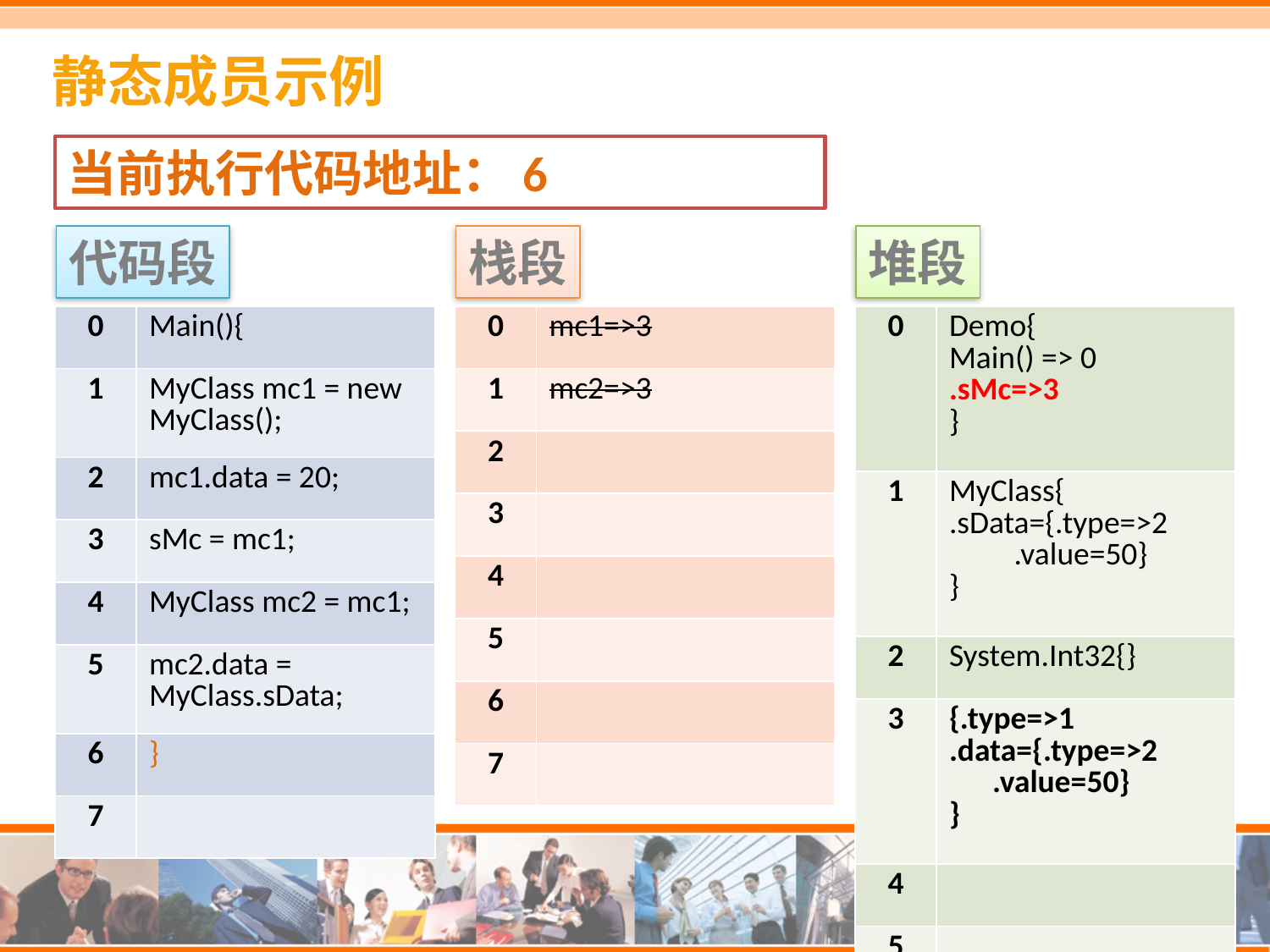

# 静态成员示例
当前执行代码地址：6
代码段
栈段
堆段
| 0 | mc1=>3 |
| --- | --- |
| 1 | mc2=>3 |
| 2 |  |
| 3 |  |
| 4 |  |
| 5 |  |
| 6 |  |
| 7 |  |
| 0 | Main(){ |
| --- | --- |
| 1 | MyClass mc1 = new MyClass(); |
| 2 | mc1.data = 20; |
| 3 | sMc = mc1; |
| 4 | MyClass mc2 = mc1; |
| 5 | mc2.data = MyClass.sData; |
| 6 | } |
| 7 |  |
| 0 | Demo{ Main() => 0 .sMc=>3 } |
| --- | --- |
| 1 | MyClass{ .sData={.type=>2 .value=50} } |
| 2 | System.Int32{} |
| 3 | {.type=>1 .data={.type=>2 .value=50} } |
| 4 |  |
| 5 |  |
| 6 |  |
| 7 |  |